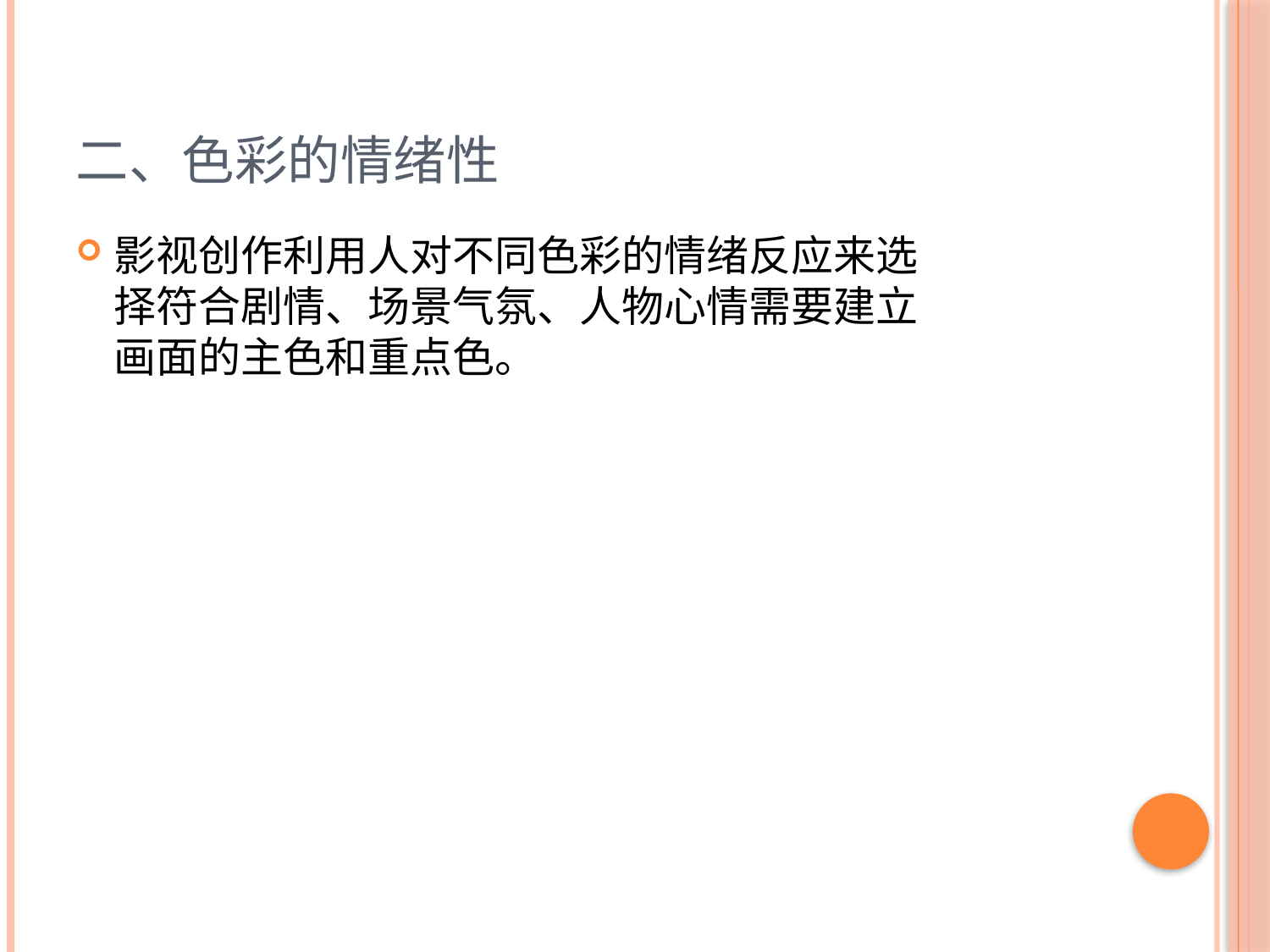

# 二、色彩的情绪性
影视创作利用人对不同色彩的情绪反应来选择符合剧情、场景气氛、人物心情需要建立画面的主色和重点色。